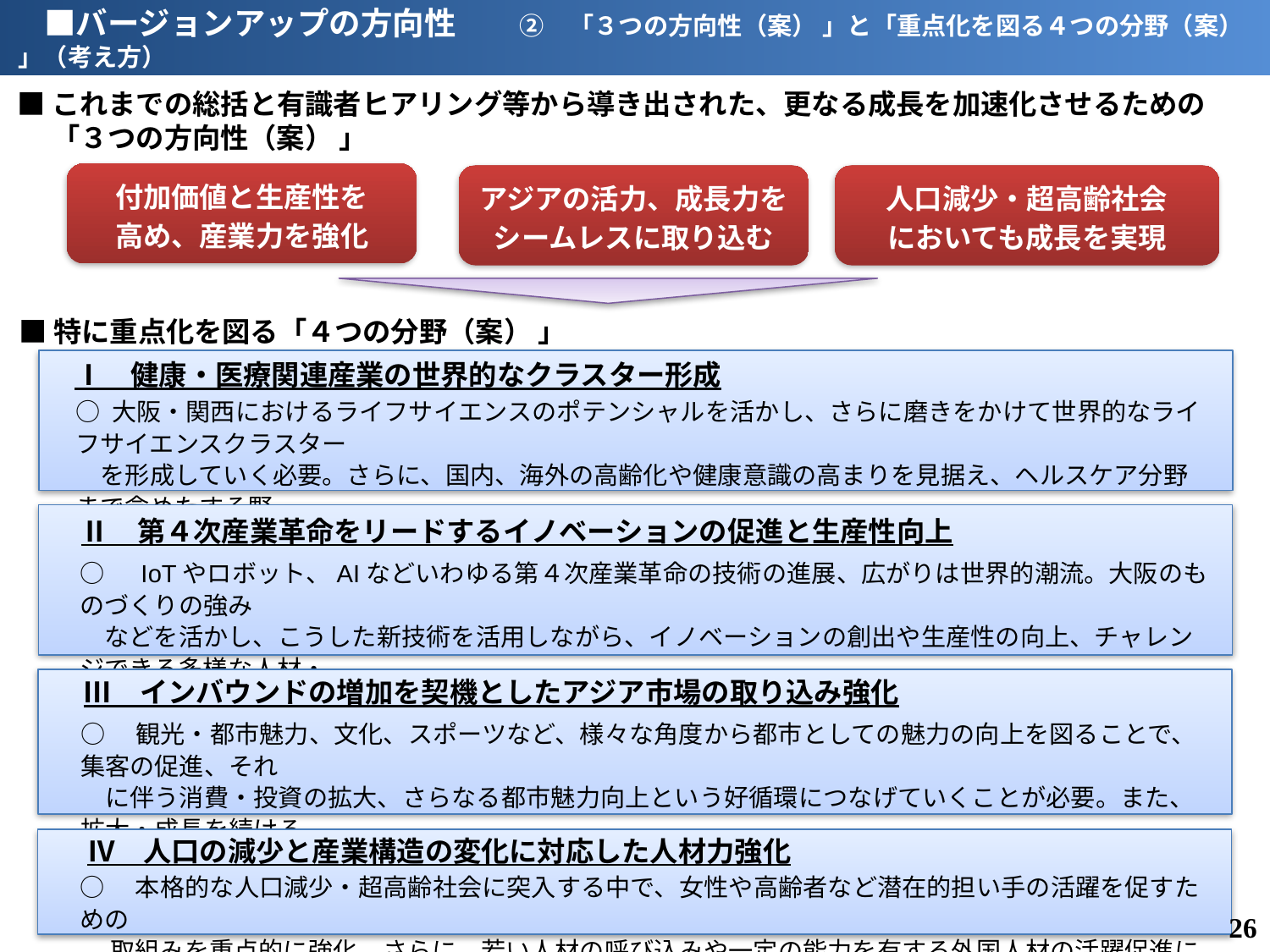

■バージョンアップの方向性　　②　「３つの方向性（案） 」と「重点化を図る４つの分野（案） 」（考え方）
■これまでの総括と有識者ヒアリング等から導き出された、更なる成長を加速化させるための
　 「３つの方向性（案） 」
付加価値と生産性を
高め、産業力を強化
アジアの活力、成長力を
シームレスに取り込む
人口減少・超高齢社会
においても成長を実現

■特に重点化を図る「４つの分野（案） 」
　Ⅰ　健康・医療関連産業の世界的なクラスター形成

○ 大阪・関西におけるライフサイエンスのポテンシャルを活かし、さらに磨きをかけて世界的なライフサイエンスクラスター
　を形成していく必要。さらに、国内、海外の高齢化や健康意識の高まりを見据え、ヘルスケア分野まで含めたすそ野
　の広い産業創出を図るための重層的取組みを推進。
　Ⅱ　第４次産業革命をリードするイノベーションの促進と生産性向上

○　IoTやロボット、AIなどいわゆる第４次産業革命の技術の進展、広がりは世界的潮流。大阪のものづくりの強み
　などを活かし、こうした新技術を活用しながら、イノベーションの創出や生産性の向上、チャレンジできる多様な人材・
　企業が集積する環境整備を推進。
　Ⅲ　インバウンドの増加を契機としたアジア市場の取り込み強化

○　観光・都市魅力、文化、スポーツなど、様々な角度から都市としての魅力の向上を図ることで、集客の促進、それ
　に伴う消費・投資の拡大、さらなる都市魅力向上という好循環につなげていくことが必要。また、拡大・成長を続ける
　アジアの活力、マーケットを確実に取り込むことができる輸出の多様化や対内投資の促進を図る。
　Ⅳ　人口の減少と産業構造の変化に対応した人材力強化

○　本格的な人口減少・超高齢社会に突入する中で、女性や高齢者など潜在的担い手の活躍を促すための
　 取組みを重点的に強化。さらに、若い人材の呼び込みや一定の能力を有する外国人材の活躍促進に取組む。

26